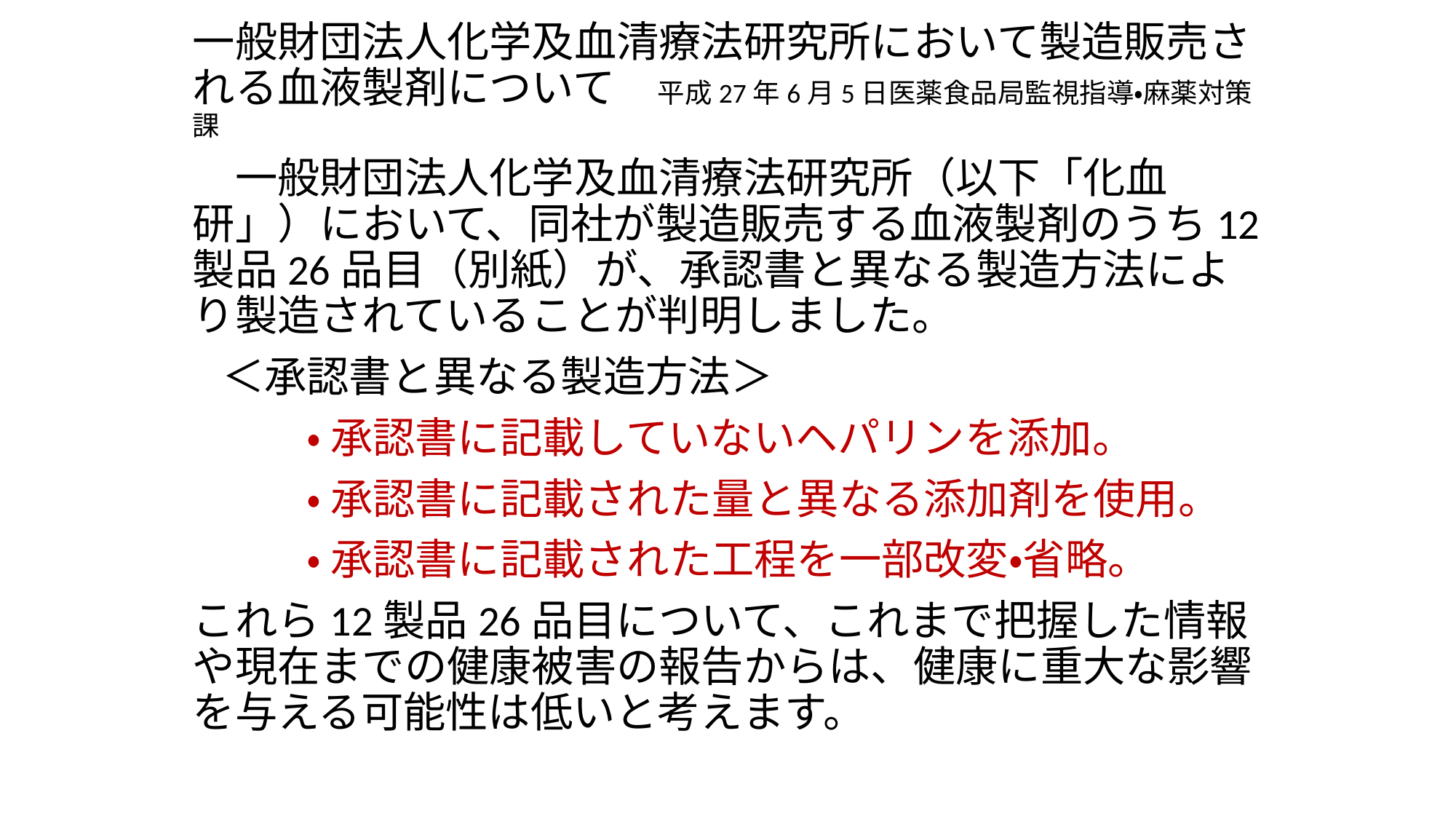

# 一般財団法人化学及血清療法研究所において製造販売される血液製剤について　平成27年6月5日医薬食品局監視指導・麻薬対策課
　一般財団法人化学及血清療法研究所（以下「化血研」）において、同社が製造販売する血液製剤のうち12製品26品目（別紙）が、承認書と異なる製造方法により製造されていることが判明しました。
  ＜承認書と異なる製造方法＞
  　　・ 承認書に記載していないヘパリンを添加。
  　　・ 承認書に記載された量と異なる添加剤を使用。
  　　・ 承認書に記載された工程を一部改変・省略。
これら12製品26品目について、これまで把握した情報や現在までの健康被害の報告からは、健康に重大な影響を与える可能性は低いと考えます。